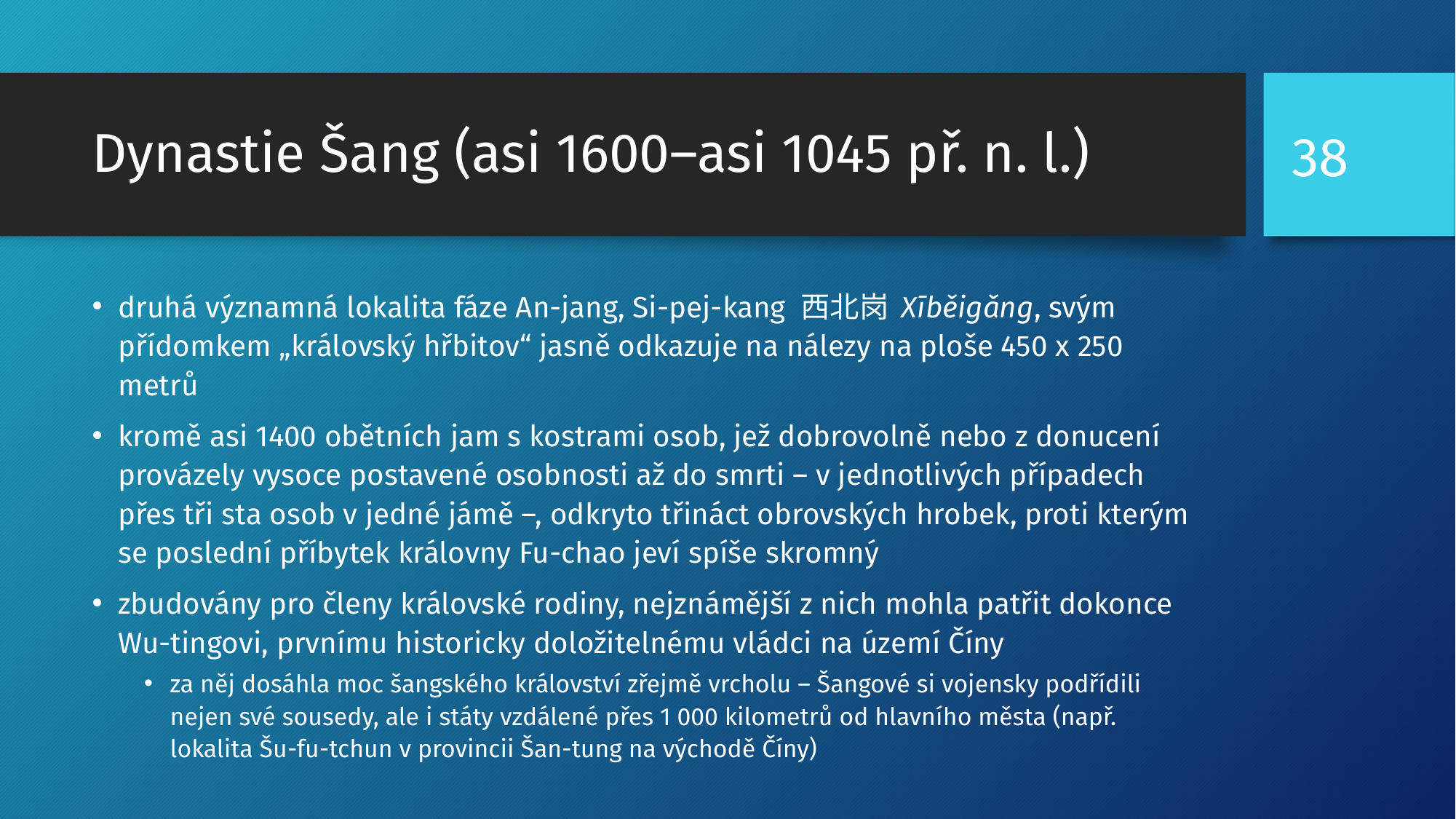

38
# Dynastie Šang (asi 1600–asi 1045 př. n. l.)
druhá významná lokalita fáze An-jang, Si-pej-kang 西北岗 Xīběigǎng, svým přídomkem „královský hřbitov“ jasně odkazuje na nálezy na ploše 450 x 250 metrů
kromě asi 1400 obětních jam s kostrami osob, jež dobrovolně nebo z donucení provázely vysoce postavené osobnosti až do smrti – v jednotlivých případech přes tři sta osob v jedné jámě –, odkryto třináct obrovských hrobek, proti kterým se poslední příbytek královny Fu-chao jeví spíše skromný
zbudovány pro členy královské rodiny, nejznámější z nich mohla patřit dokonce Wu-tingovi, prvnímu historicky doložitelnému vládci na území Číny
za něj dosáhla moc šangského království zřejmě vrcholu – Šangové si vojensky podřídili nejen své sousedy, ale i státy vzdálené přes 1 000 kilometrů od hlavního města (např. lokalita Šu-fu-tchun v provincii Šan-tung na východě Číny)